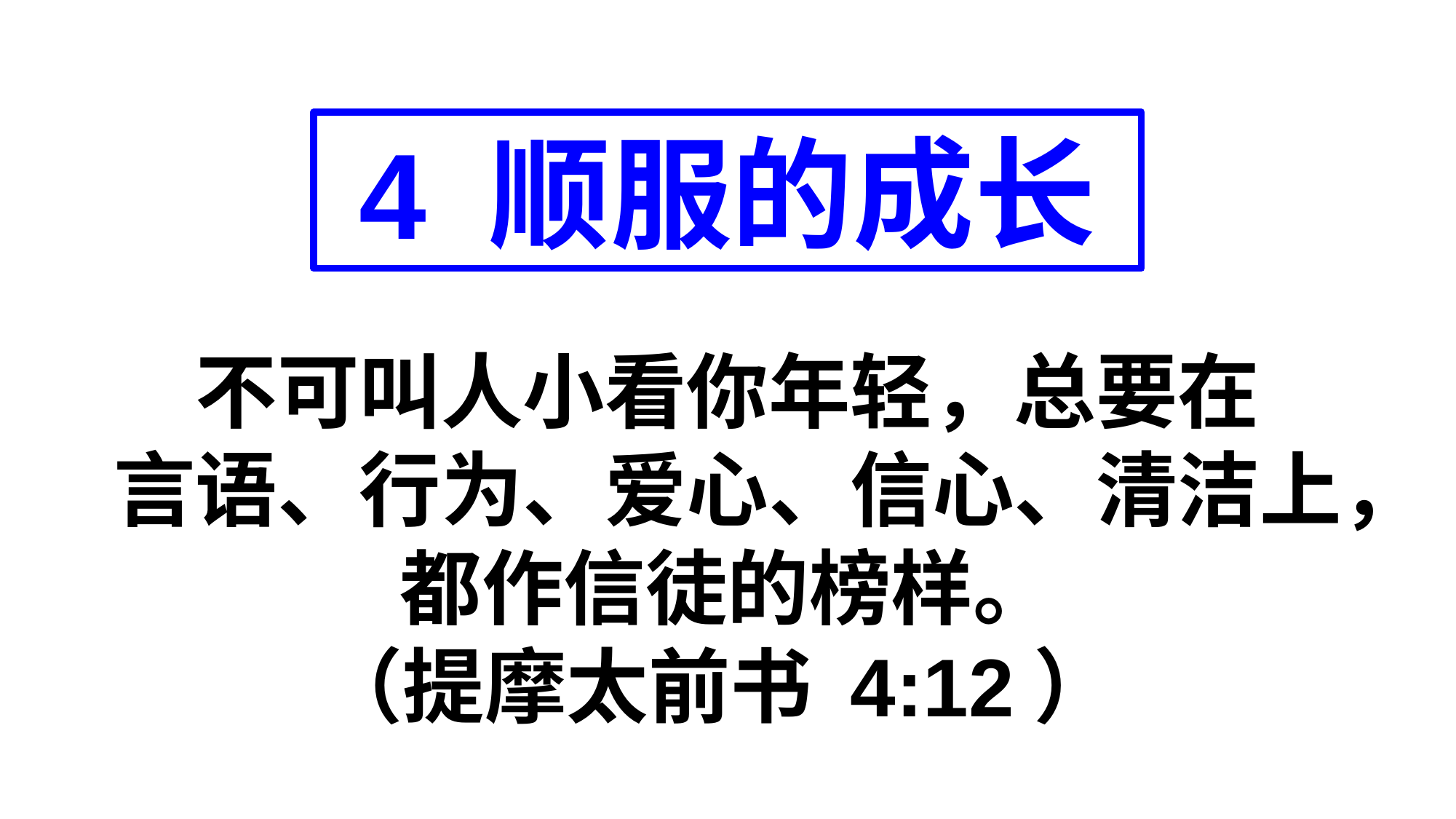

4 顺服的成长
不可叫人小看你年轻，总要在
言语、行为、爱心、信心、清洁上，
都作信徒的榜样。
（提摩太前书 4:12）